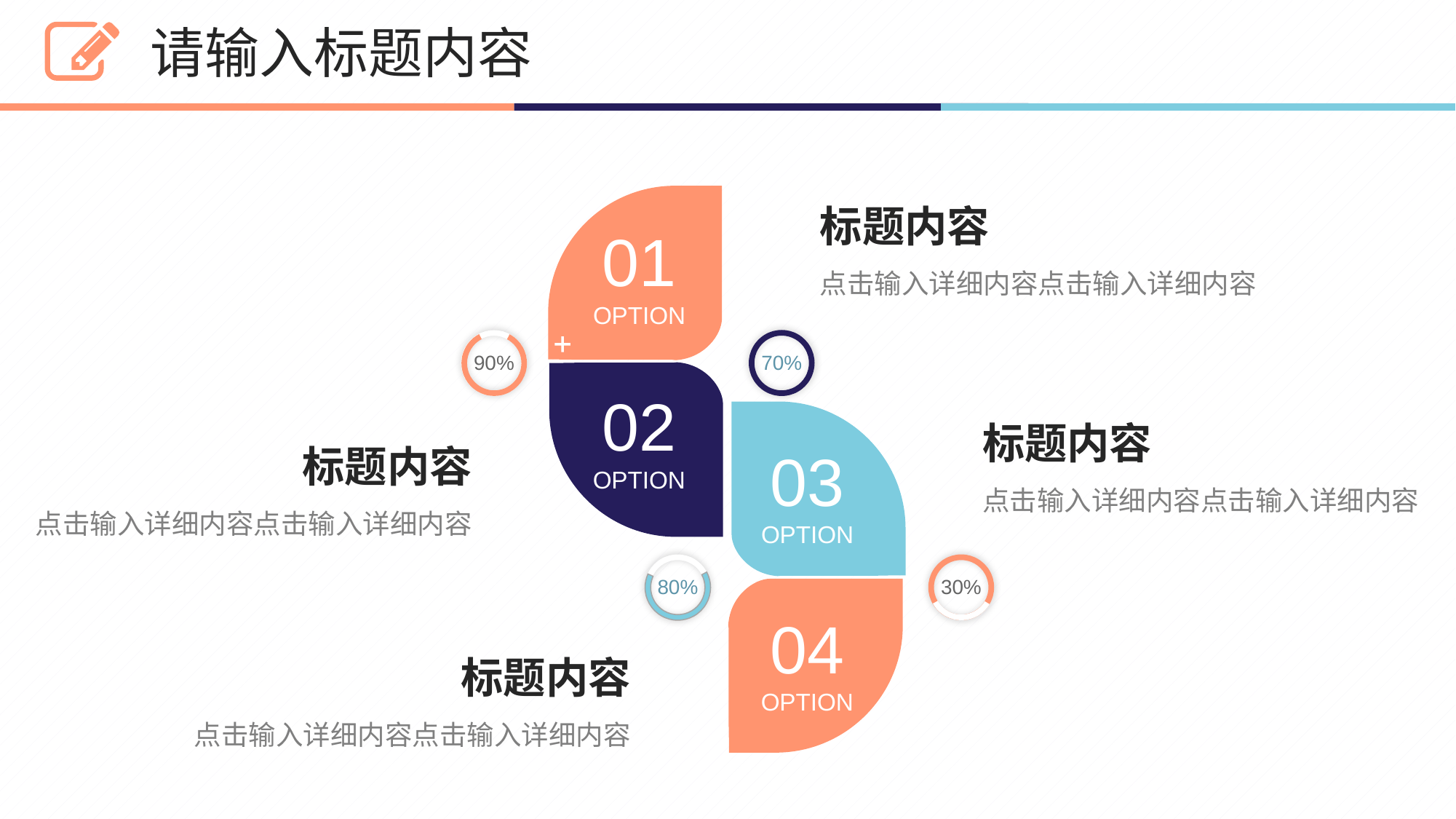

请输入标题内容

01
OPTION

90%
70%

02
OPTION

03
OPTION

80%
30%

04
OPTION

标题内容
点击输入详细内容点击输入详细内容

标题内容
点击输入详细内容点击输入详细内容
标题内容
点击输入详细内容点击输入详细内容

标题内容
点击输入详细内容点击输入详细内容